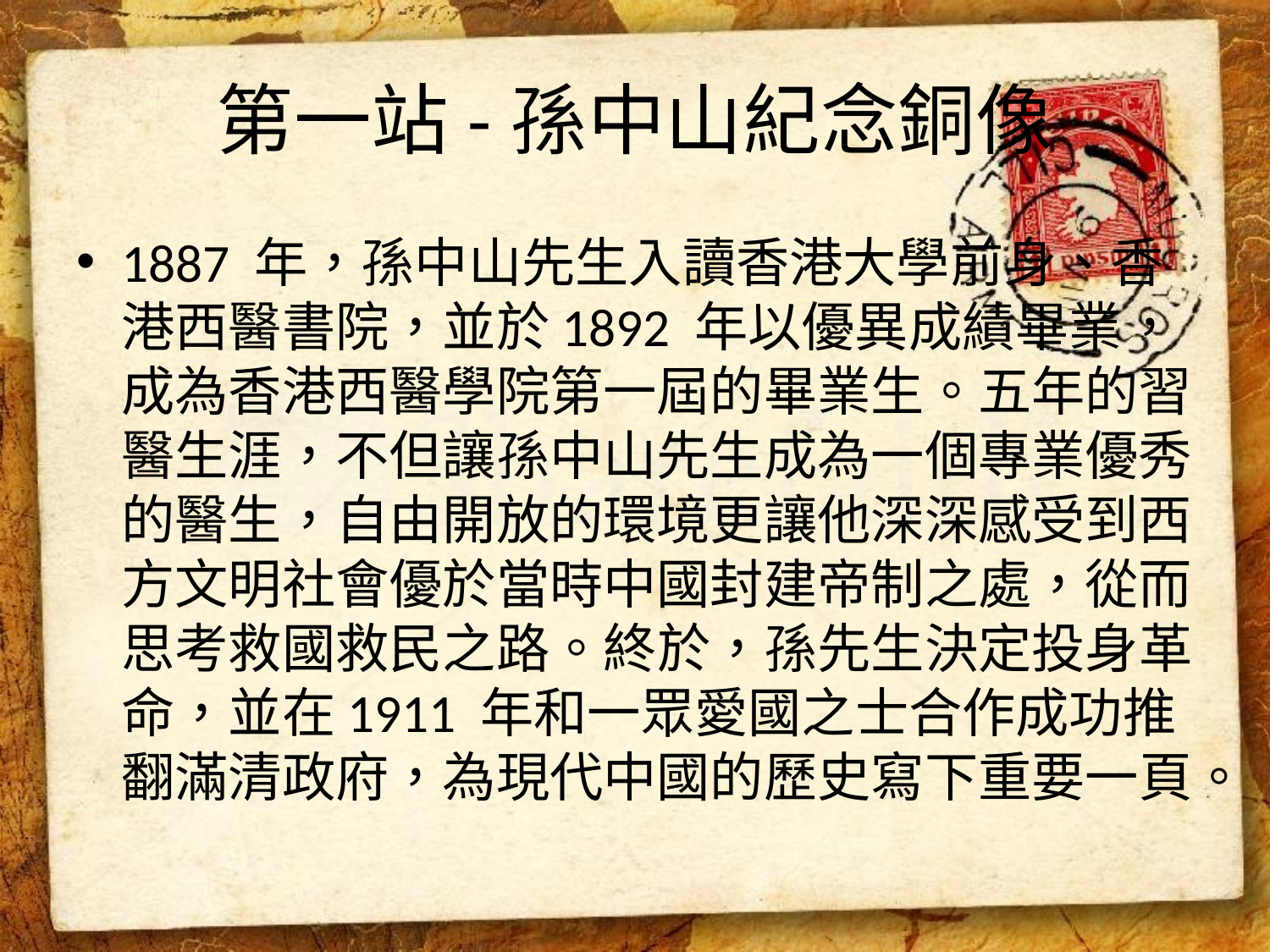

# 第一站-孫中山紀念銅像
1887 年，孫中山先生入讀香港大學前身、香港西醫書院，並於1892 年以優異成績畢業，成為香港西醫學院第一屆的畢業生。五年的習醫生涯，不但讓孫中山先生成為一個專業優秀的醫生，自由開放的環境更讓他深深感受到西方文明社會優於當時中國封建帝制之處，從而思考救國救民之路。終於，孫先生決定投身革命，並在1911 年和一眾愛國之士合作成功推翻滿清政府，為現代中國的歷史寫下重要一頁。